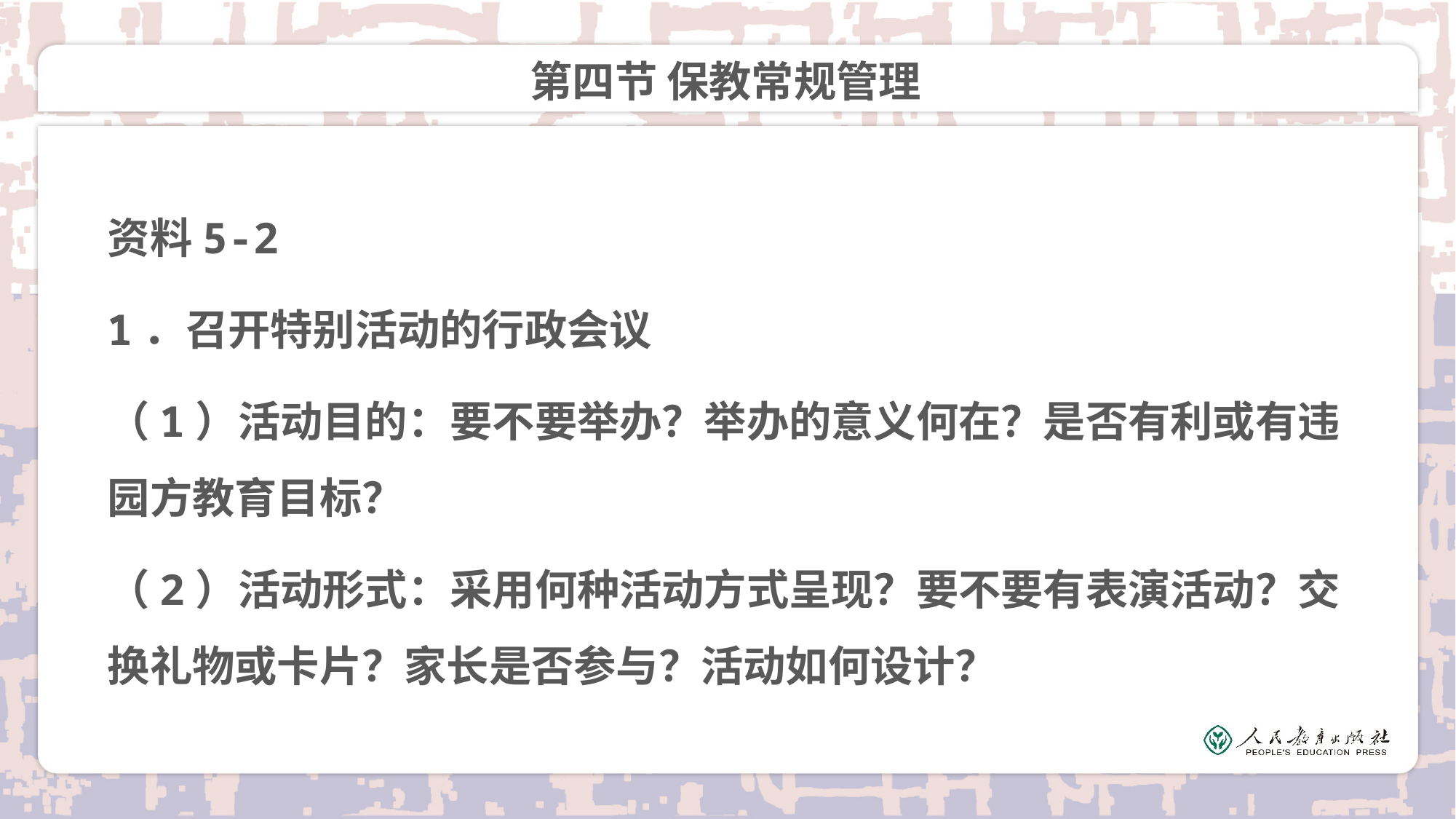

# 第四节 保教常规管理
资料5-2
1．召开特别活动的行政会议
（1）活动目的：要不要举办？举办的意义何在？是否有利或有违园方教育目标？
（2）活动形式：采用何种活动方式呈现？要不要有表演活动？交换礼物或卡片？家长是否参与？活动如何设计？